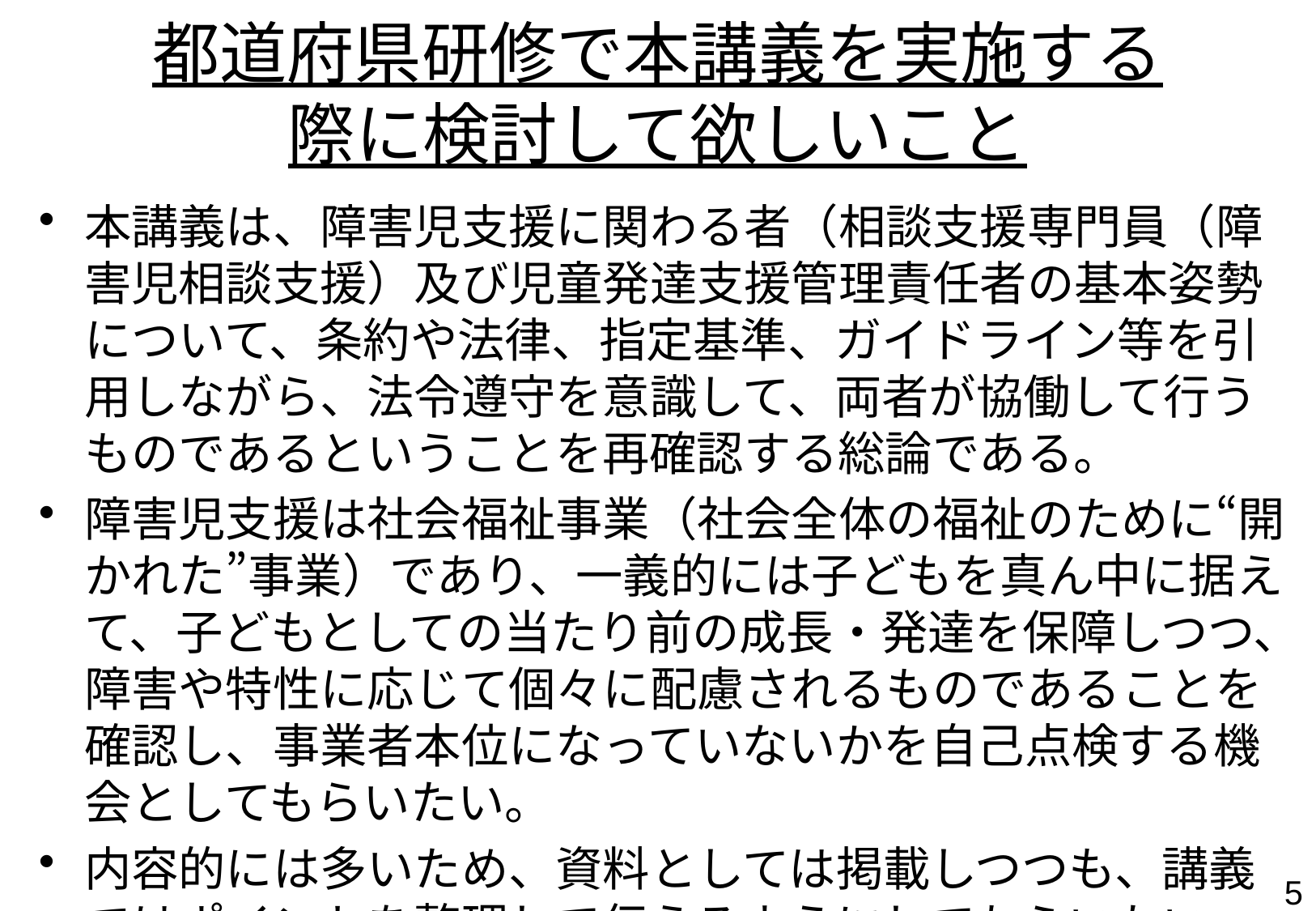

# 都道府県研修で本講義を実施する 際に検討して欲しいこと
本講義は、障害児支援に関わる者（相談支援専門員（障害児相談支援）及び児童発達支援管理責任者の基本姿勢について、条約や法律、指定基準、ガイドライン等を引用しながら、法令遵守を意識して、両者が協働して行うものであるということを再確認する総論である。
障害児支援は社会福祉事業（社会全体の福祉のために“開かれた”事業）であり、一義的には子どもを真ん中に据えて、子どもとしての当たり前の成長・発達を保障しつつ、障害や特性に応じて個々に配慮されるものであることを確認し、事業者本位になっていないかを自己点検する機会としてもらいたい。
内容的には多いため、資料としては掲載しつつも、講義ではポイントを整理して伝えるようにしてもらいたい。
5